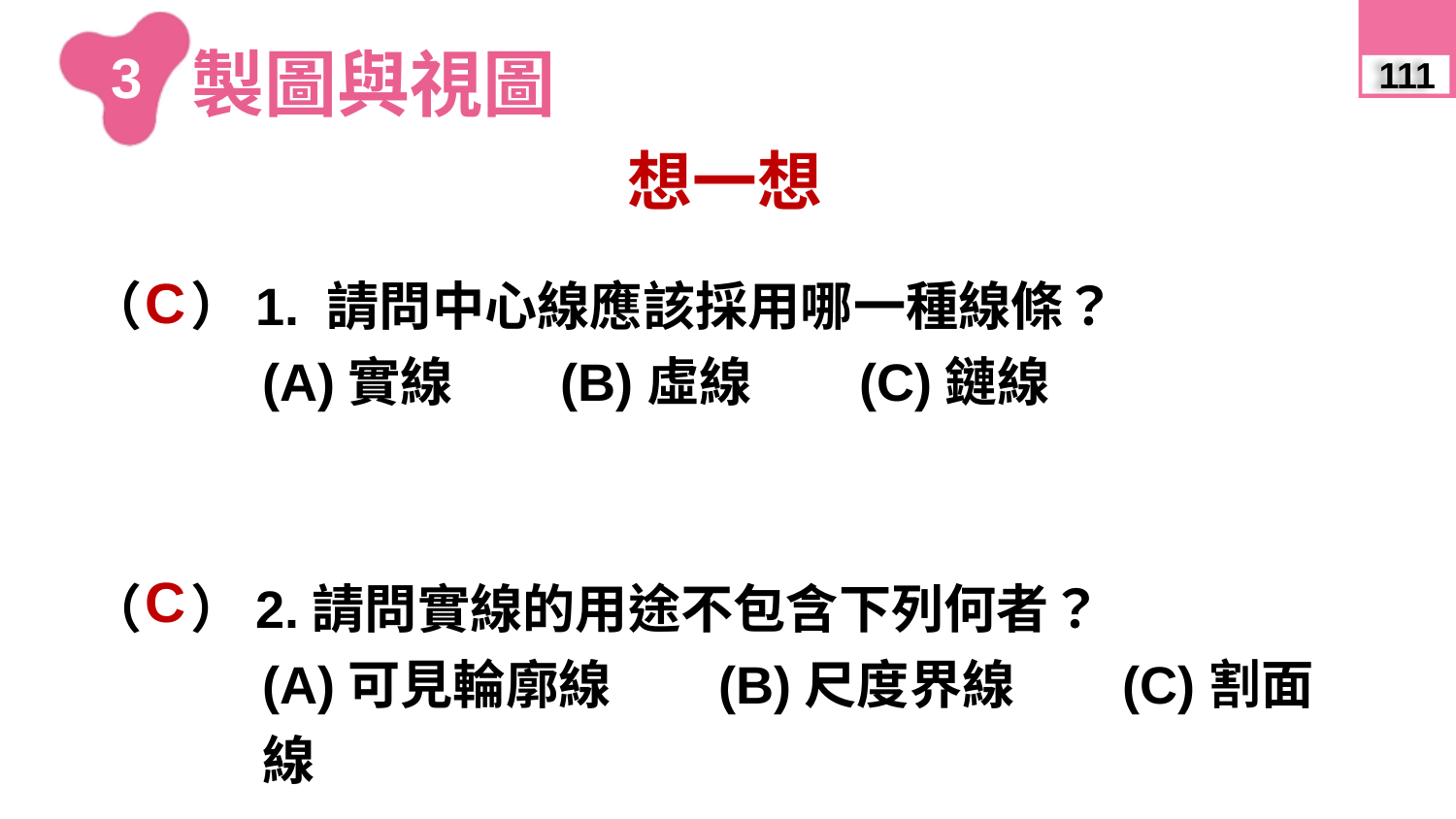

製圖與視圖

3
111
想一想
（    ）1. 請問中心線應該採用哪一種線條？
	(A)實線        (B)虛線        (C)鏈線

（    ）2.請問實線的用途不包含下列何者？
	(A)可見輪廓線        (B)尺度界線        (C)割面線

C
C